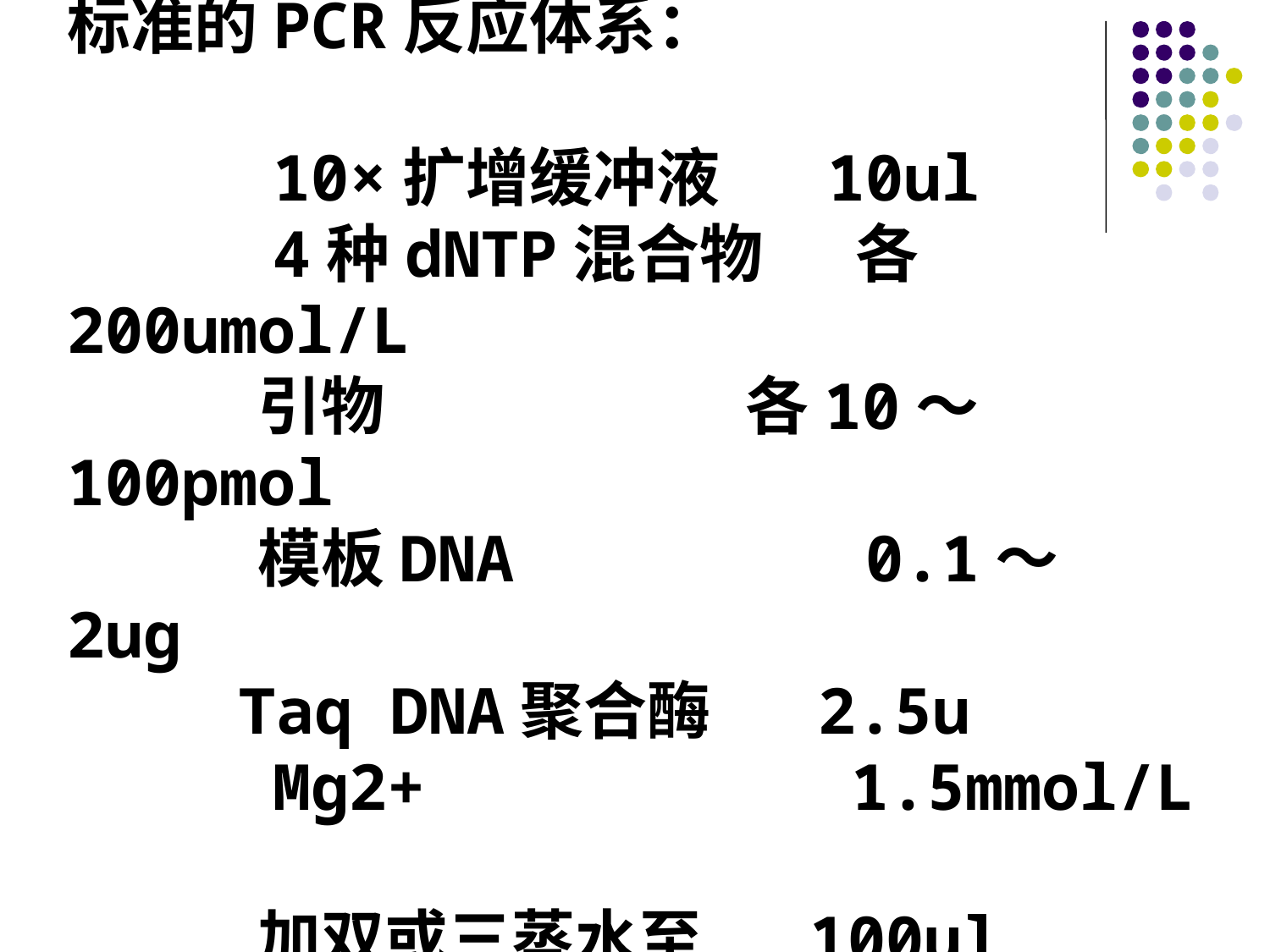

标准的PCR反应体系：
　　　10×扩增缓冲液 　 10ul
　　　4种dNTP混合物 　 各200umol/L
　　　引物 　　　　 　 各10～100pmol　
　　　模板DNA 　　　 　 0.1～2ug　
　 　 Taq DNA聚合酶 　 2.5u　
　　　Mg2+　　　　　　 1.5mmol/L
　　　加双或三蒸水至 　 100ul